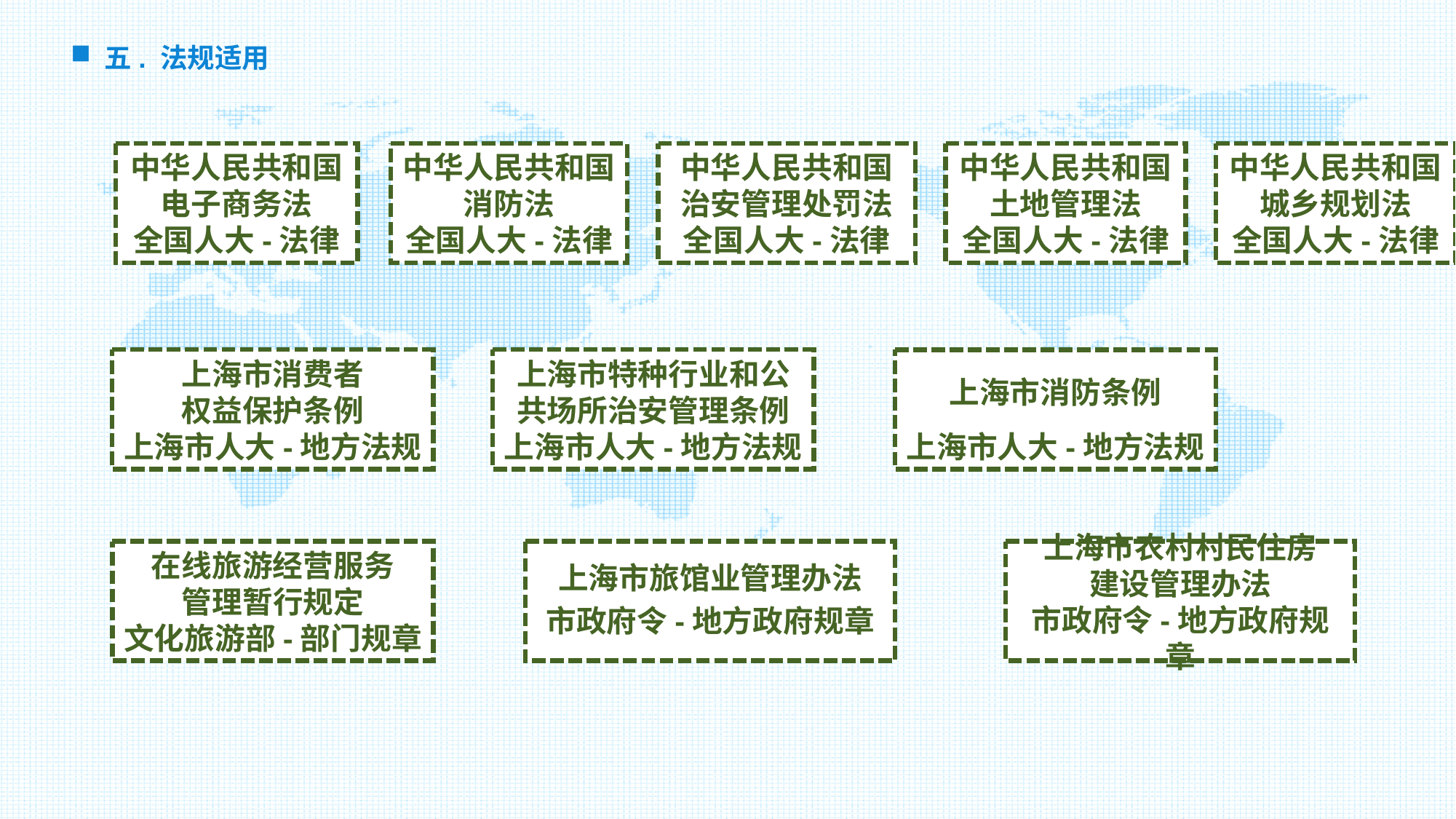

五. 法规适用
中华人民共和国电子商务法
全国人大-法律
中华人民共和国
消防法
全国人大-法律
中华人民共和国
治安管理处罚法
全国人大-法律
中华人民共和国
土地管理法
全国人大-法律
中华人民共和国
城乡规划法
全国人大-法律
上海市消费者
权益保护条例
上海市人大-地方法规
上海市特种行业和公共场所治安管理条例上海市人大-地方法规
上海市消防条例
上海市人大-地方法规
在线旅游经营服务
管理暂行规定
文化旅游部-部门规章
上海市旅馆业管理办法
市政府令-地方政府规章
上海市农村村民住房
建设管理办法
市政府令-地方政府规章